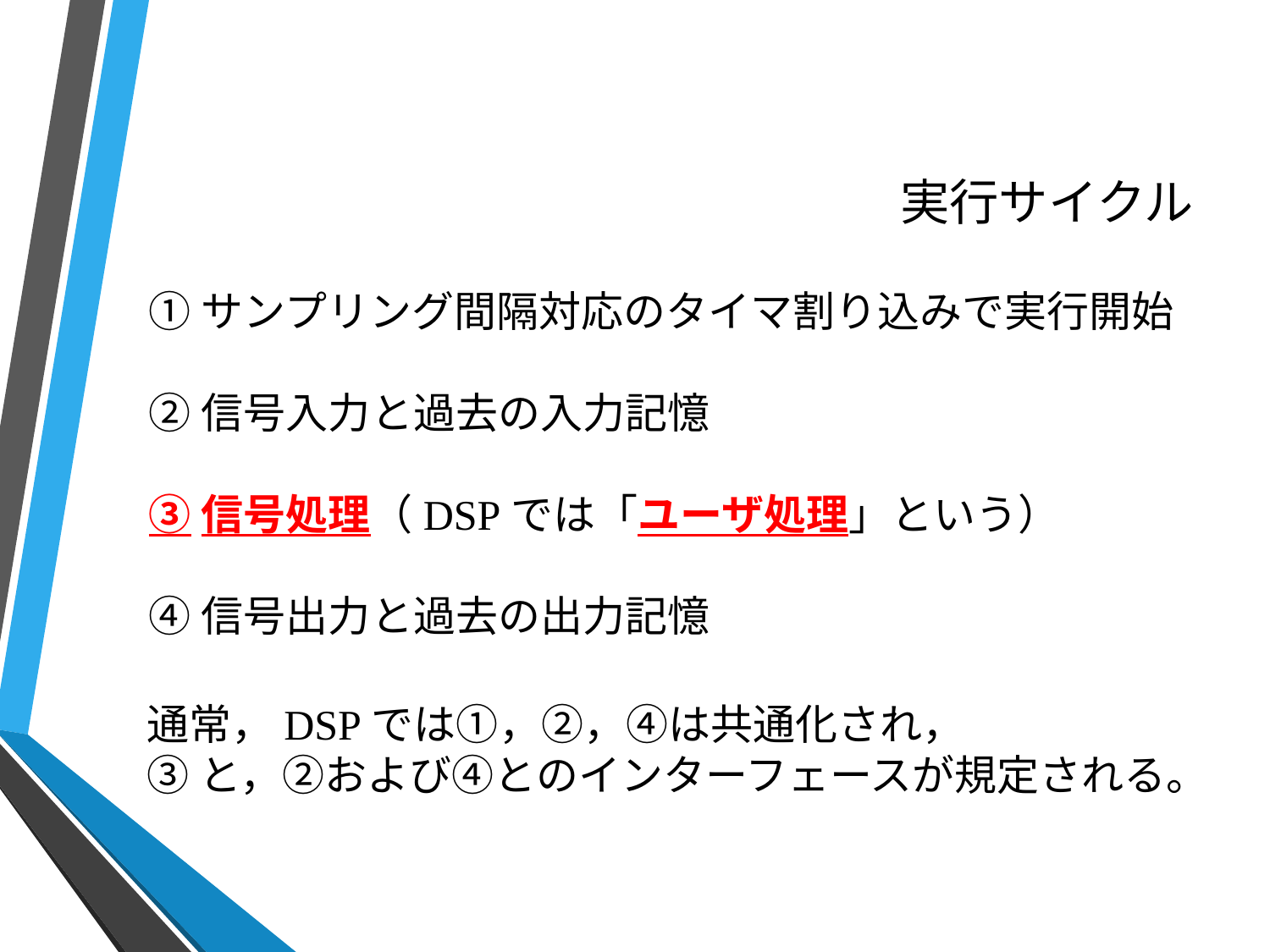

# 実行サイクル
①サンプリング間隔対応のタイマ割り込みで実行開始

②信号入力と過去の入力記憶

③信号処理（DSPでは「ユーザ処理」という）

④信号出力と過去の出力記憶
通常，DSPでは①，②，④は共通化され，
③と，②および④とのインターフェースが規定される。